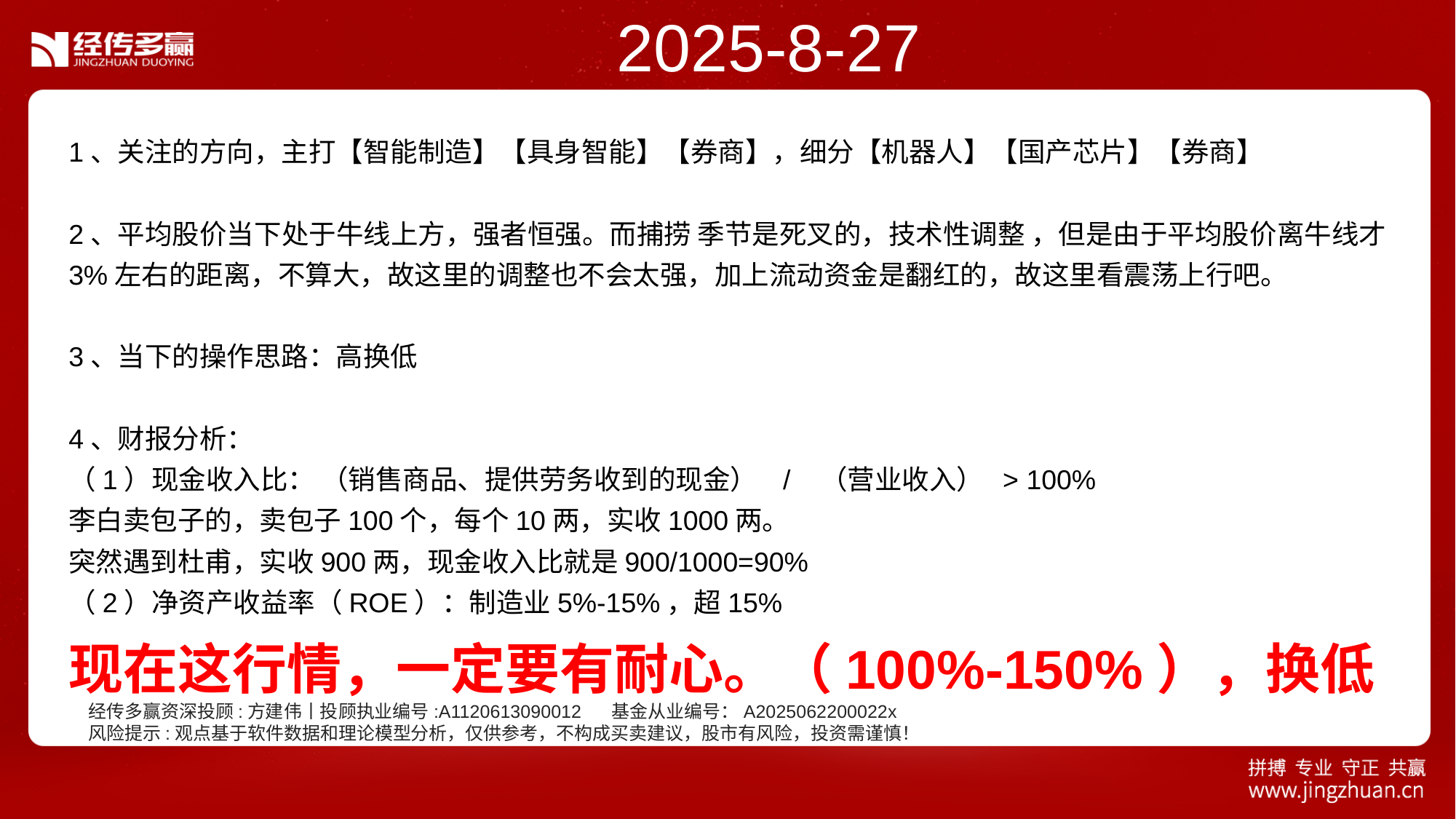

2025-8-27
1、关注的方向，主打【智能制造】【具身智能】【券商】，细分【机器人】【国产芯片】【券商】

2、平均股价当下处于牛线上方，强者恒强。而捕捞 季节是死叉的，技术性调整 ，但是由于平均股价离牛线才3%左右的距离，不算大，故这里的调整也不会太强，加上流动资金是翻红的，故这里看震荡上行吧。

3、当下的操作思路：高换低

4、财报分析：
（1）现金收入比： （销售商品、提供劳务收到的现金）   /   （营业收入）  > 100%
李白卖包子的，卖包子100个，每个10两，实收1000两。
突然遇到杜甫，实收900两，现金收入比就是900/1000=90%
（2）净资产收益率（ROE）：制造业5%-15%，超15%
现在这行情，一定要有耐心。（100%-150%），换低